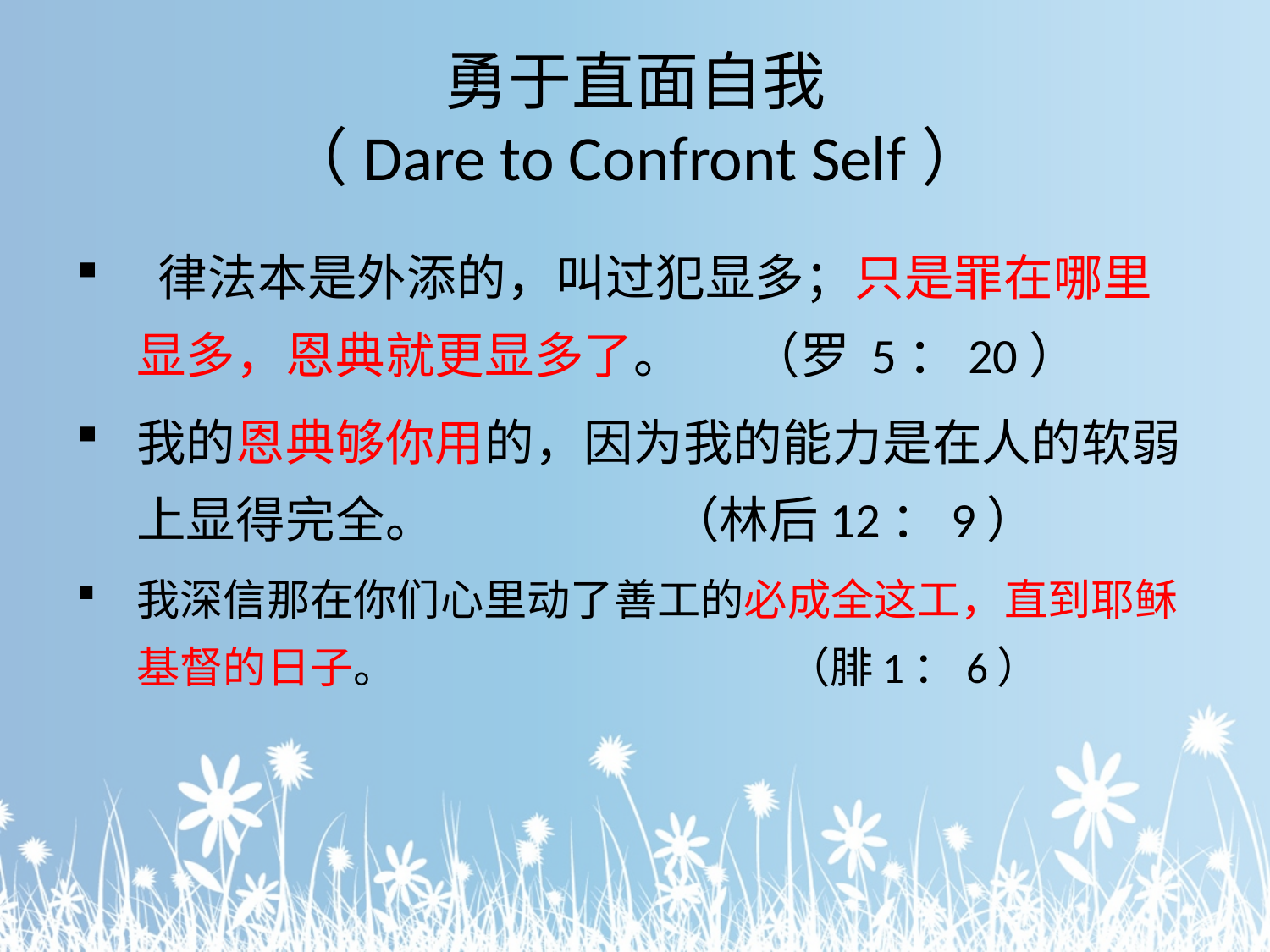

# 勇于直面自我 （Dare to Confront Self）
 律法本是外添的，叫过犯显多；只是罪在哪里显多，恩典就更显多了。      （罗 5：20）
我的恩典够你用的，因为我的能力是在人的软弱上显得完全。                     （林后12：9）
我深信那在你们心里动了善工的必成全这工，直到耶稣基督的日子。                                        （腓1：6）